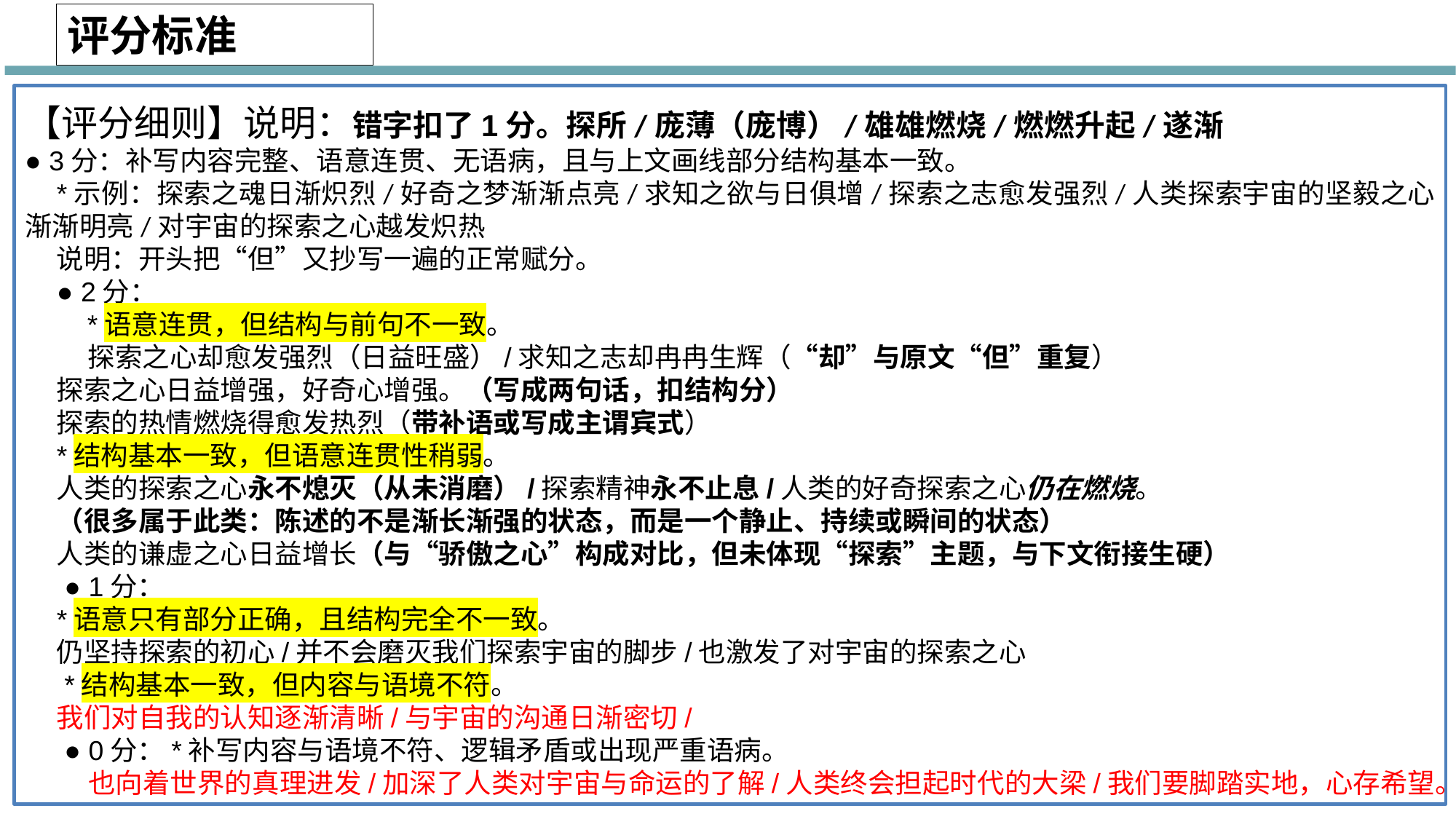

评分标准

【评分细则】说明：错字扣了1分。探所/庞薄（庞博）/雄雄燃烧/燃燃升起/遂渐
● 3分：补写内容完整、语意连贯、无语病，且与上文画线部分结构基本一致。
*示例：探索之魂日渐炽烈/好奇之梦渐渐点亮/求知之欲与日俱增/探索之志愈发强烈/人类探索宇宙的坚毅之心渐渐明亮/对宇宙的探索之心越发炽热
说明：开头把“但”又抄写一遍的正常赋分。
● 2分：
    *语意连贯，但结构与前句不一致。
    探索之心却愈发强烈（日益旺盛）/求知之志却冉冉生辉（“却”与原文“但”重复）
探索之心日益增强，好奇心增强。（写成两句话，扣结构分）
探索的热情燃烧得愈发热烈（带补语或写成主谓宾式）
*结构基本一致，但语意连贯性稍弱。
人类的探索之心永不熄灭（从未消磨）/探索精神永不止息/人类的好奇探索之心仍在燃烧。
（很多属于此类：陈述的不是渐长渐强的状态，而是一个静止、持续或瞬间的状态）
人类的谦虚之心日益增长（与“骄傲之心”构成对比，但未体现“探索”主题，与下文衔接生硬）
 ● 1分：
*语意只有部分正确，且结构完全不一致。
仍坚持探索的初心/并不会磨灭我们探索宇宙的脚步/也激发了对宇宙的探索之心
 *结构基本一致，但内容与语境不符。
我们对自我的认知逐渐清晰/与宇宙的沟通日渐密切/
 ● 0分：*补写内容与语境不符、逻辑矛盾或出现严重语病。
    也向着世界的真理进发/加深了人类对宇宙与命运的了解/人类终会担起时代的大梁/我们要脚踏实地，心存希望。